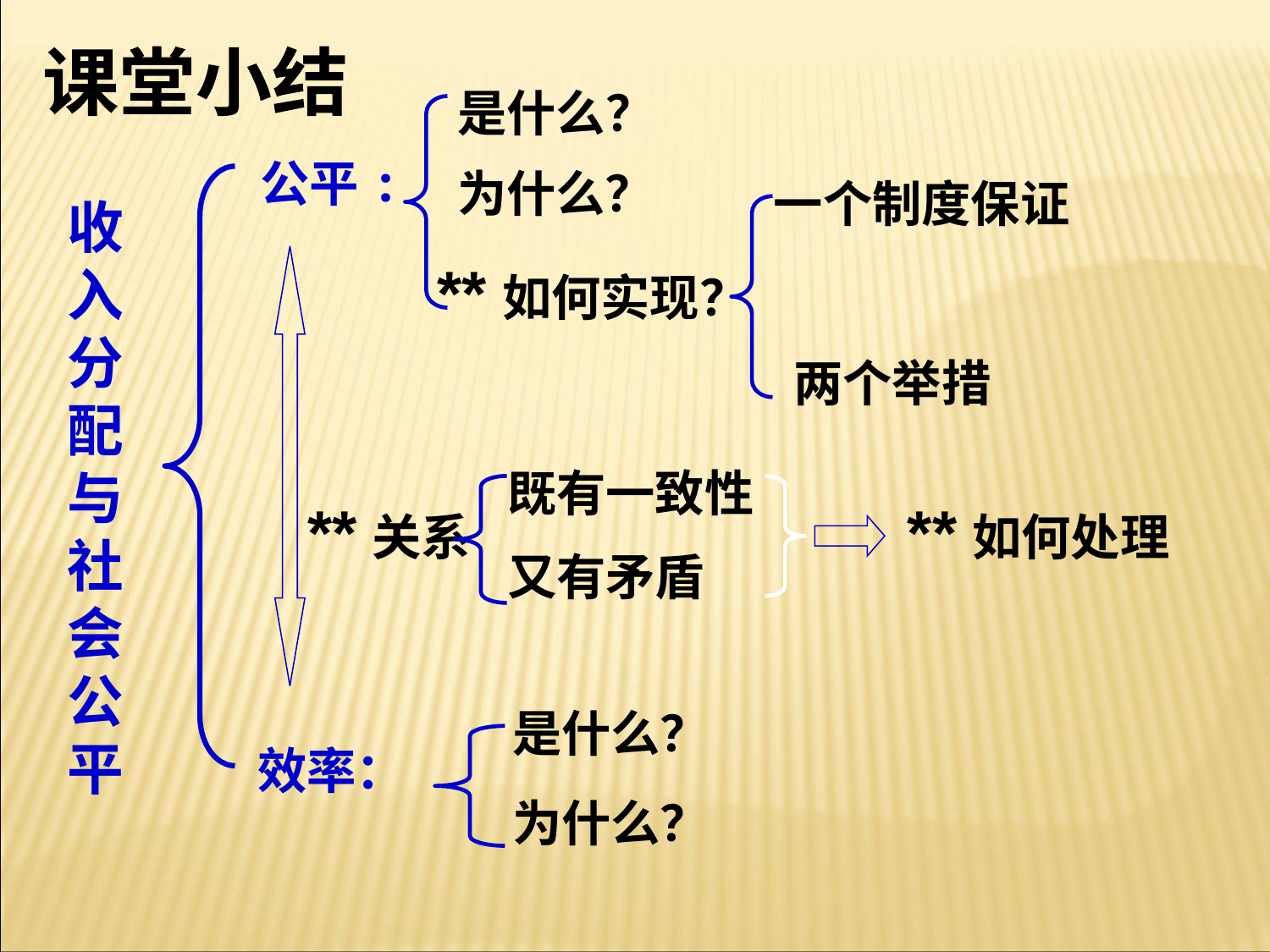

课堂小结
是什么？

 公平:
为什么？

一个制度保证
收入分配与社会公平

**如何实现？
两个举措
既有一致性
又有矛盾

**关系
**如何处理

是什么？

效率：
为什么？